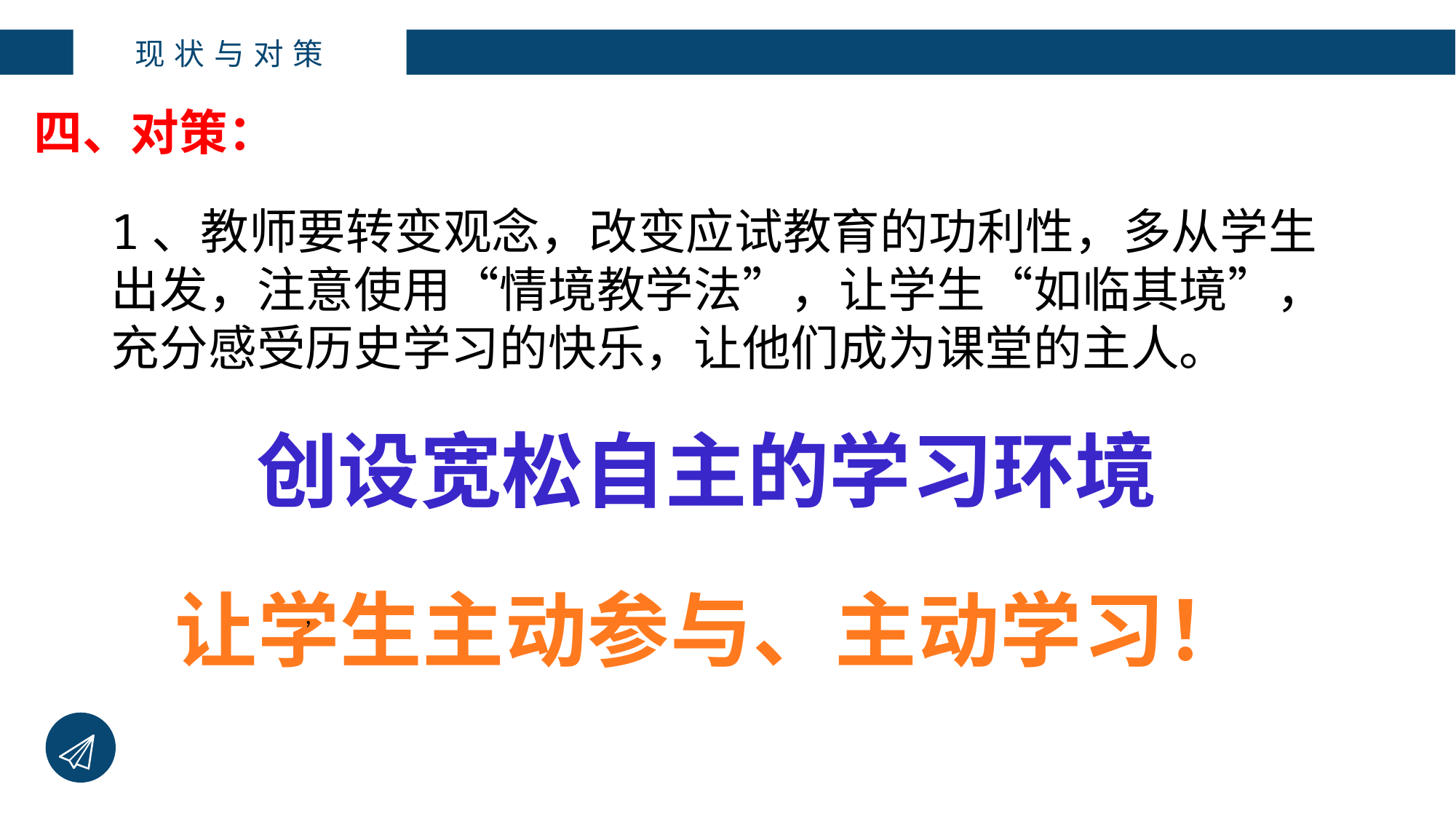

现状与对策

四、对策：
1、教师要转变观念，改变应试教育的功利性，多从学生出发，注意使用“情境教学法”，让学生“如临其境”，充分感受历史学习的快乐，让他们成为课堂的主人。

Add your text here. Add your text here.

创设宽松自主的学习环境
让学生主动参与、主动学习！
,